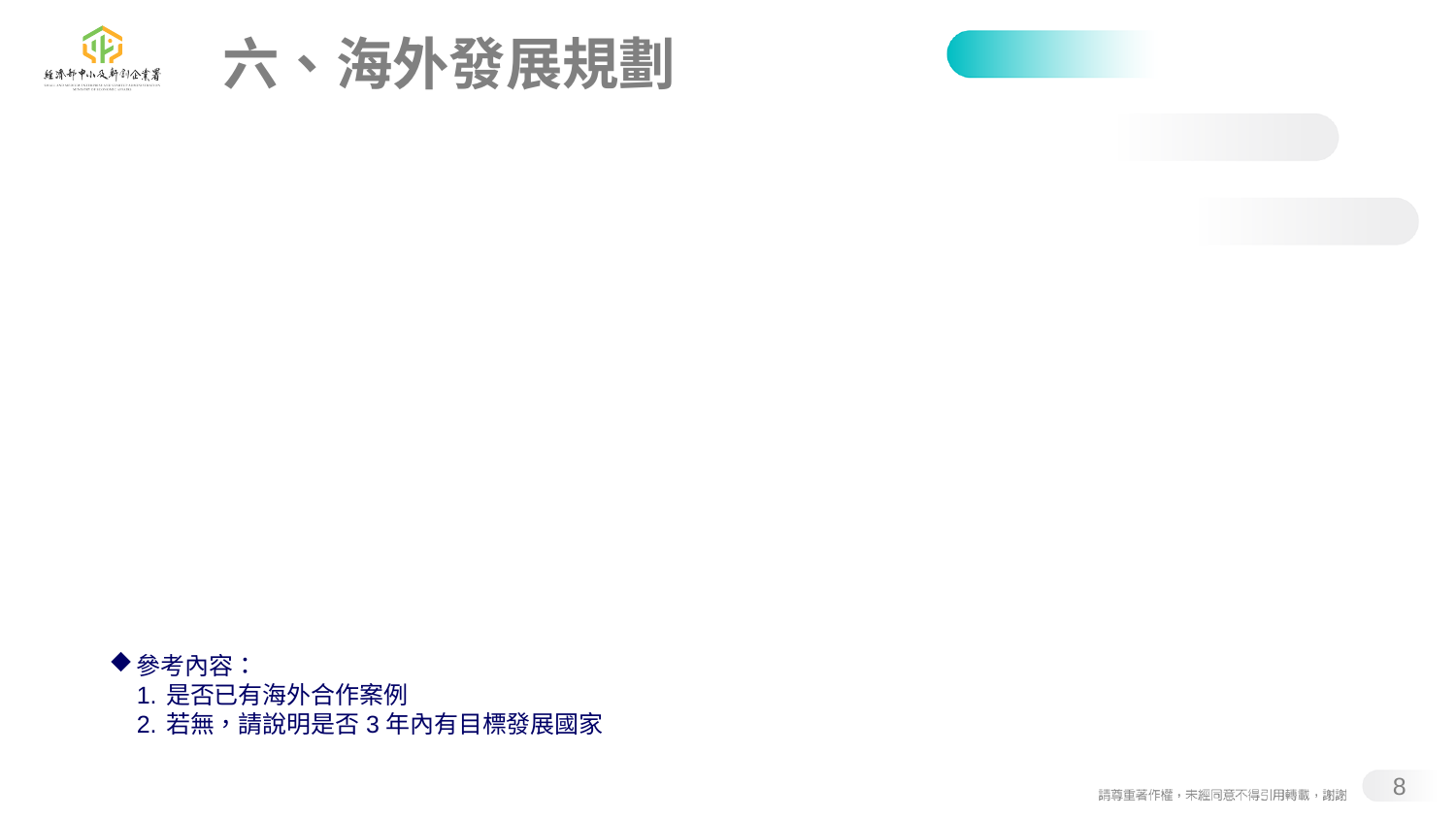

# 六、海外發展規劃

參考內容：
是否已有海外合作案例
若無，請說明是否3年內有目標發展國家
8